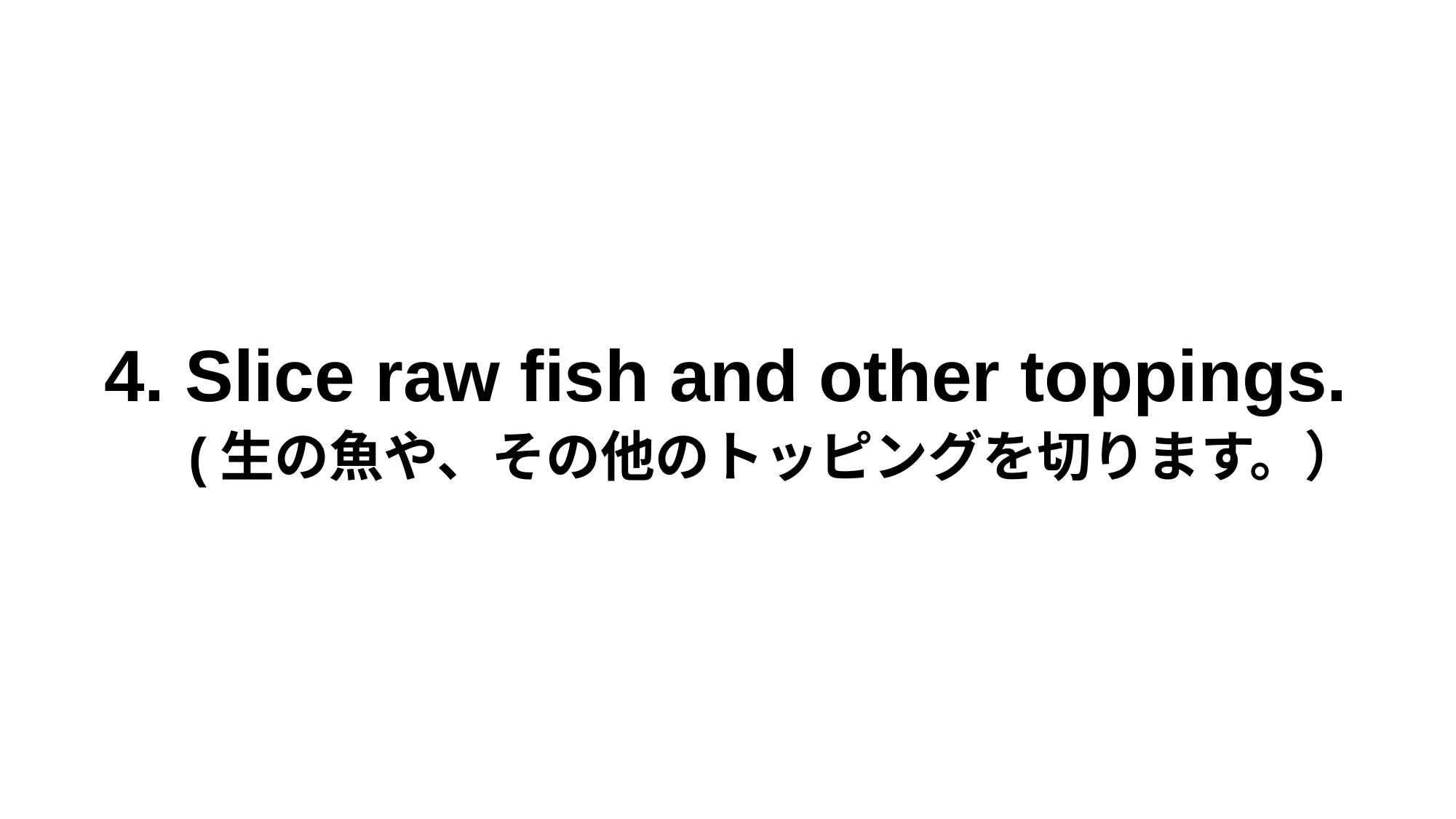

4. Slice raw fish and other toppings.
     (生の魚や、その他のトッピングを切ります。）